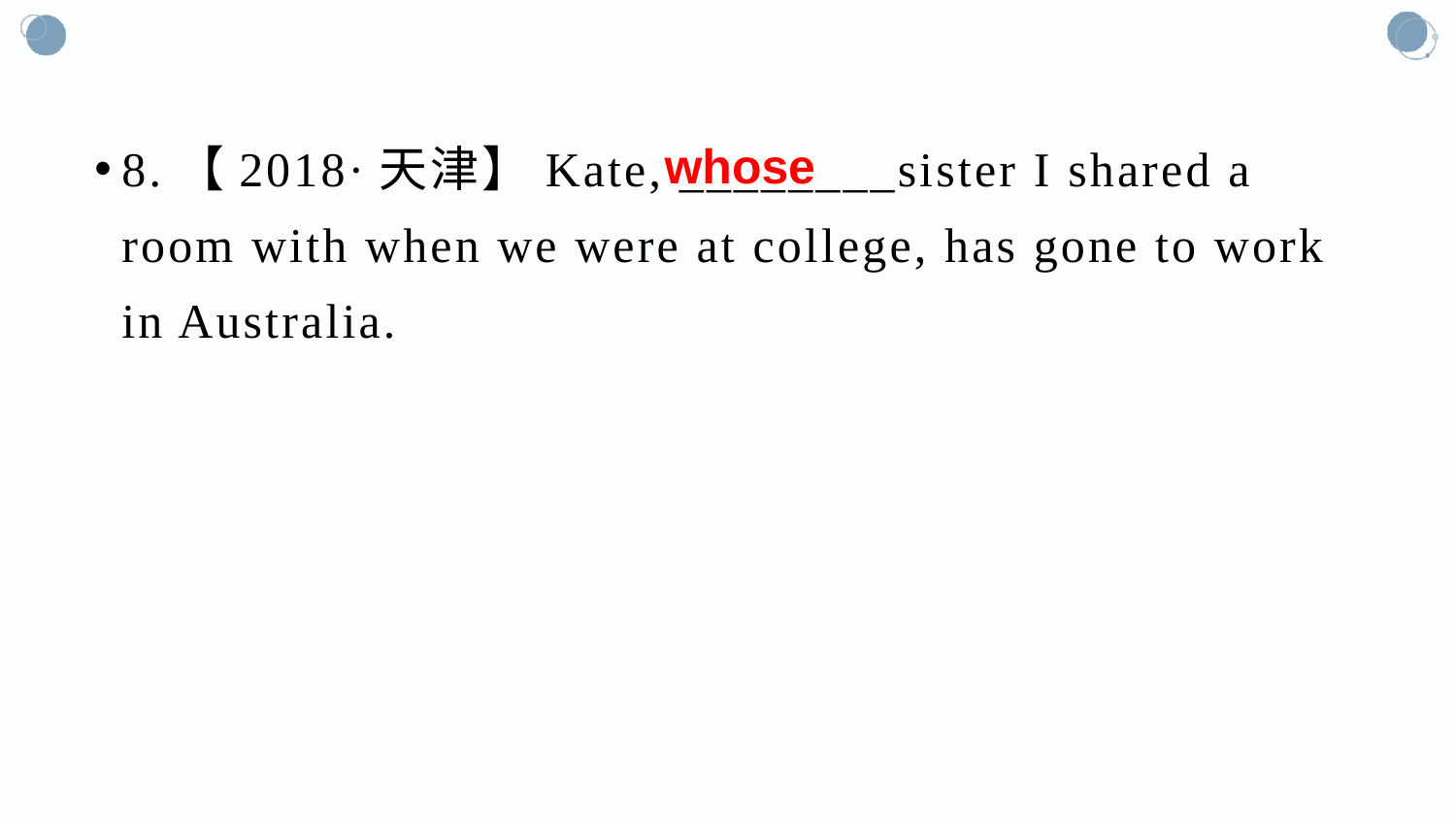

#
8.【2018·天津】Kate, ________sister I shared a room with when we were at college, has gone to work in Australia.
whose